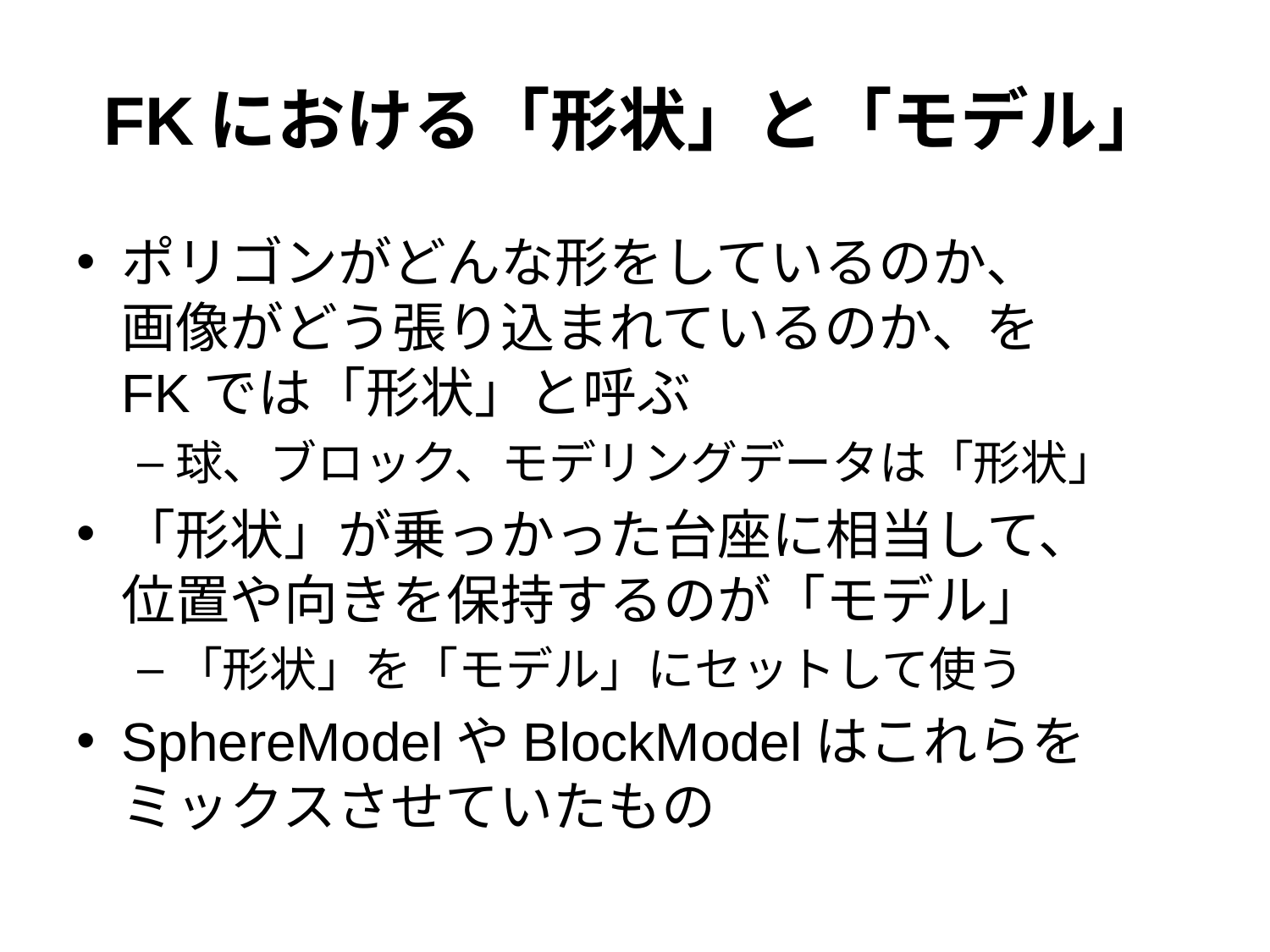

# FKにおける「形状」と「モデル」
ポリゴンがどんな形をしているのか、
画像がどう張り込まれているのか、を
FKでは「形状」と呼ぶ
球、ブロック、モデリングデータは「形状」
「形状」が乗っかった台座に相当して、
位置や向きを保持するのが「モデル」
「形状」を「モデル」にセットして使う
SphereModelやBlockModelはこれらを
ミックスさせていたもの